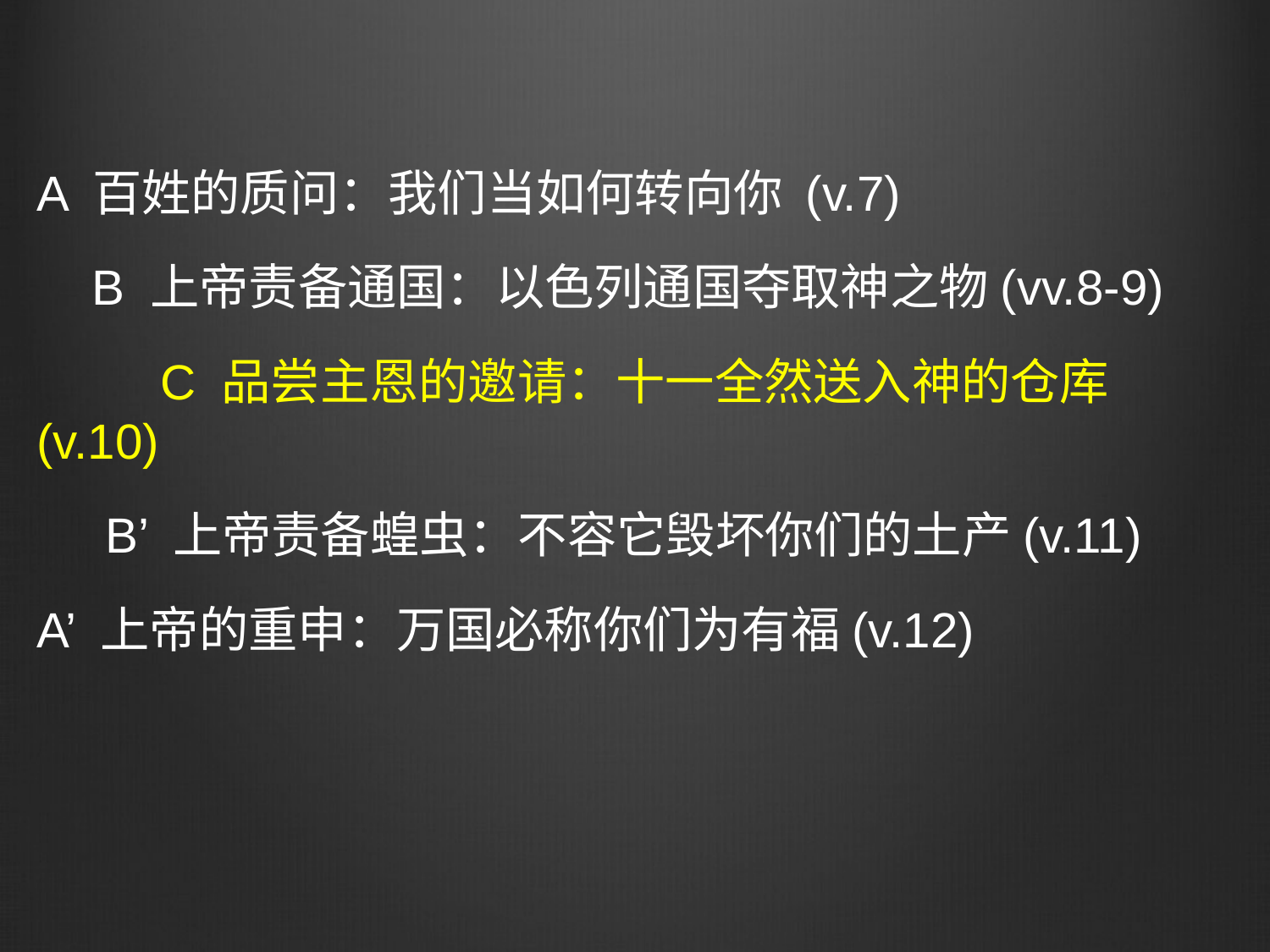

A 百姓的质问：我们当如何转向你 (v.7)
    B 上帝责备通国：以色列通国夺取神之物(vv.8-9)
         C 品尝主恩的邀请：十一全然送入神的仓库(v.10)
     B’ 上帝责备蝗虫：不容它毁坏你们的土产(v.11)
A’ 上帝的重申：万国必称你们为有福(v.12)